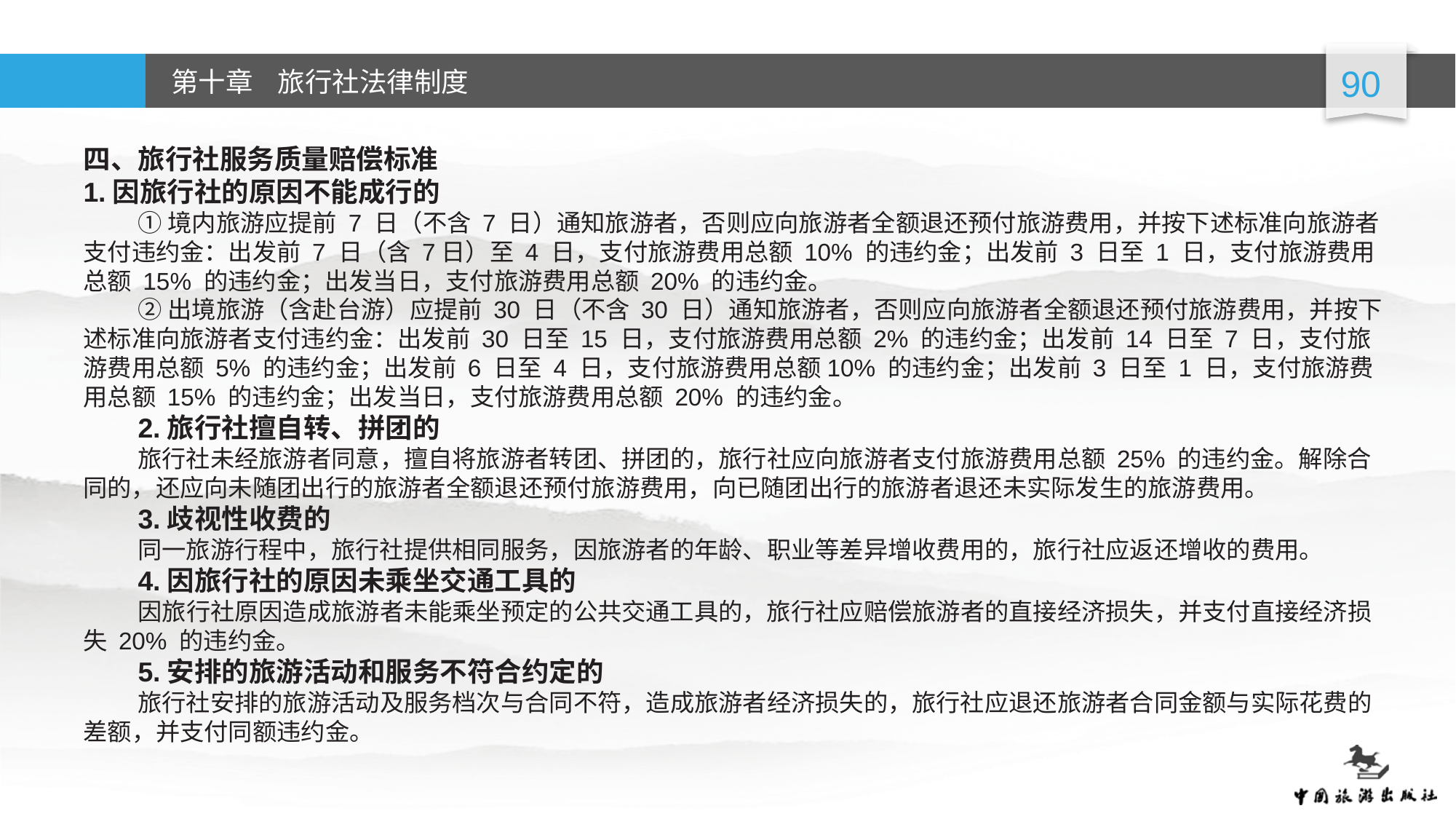

四、旅行社服务质量赔偿标准
1.因旅行社的原因不能成行的
①境内旅游应提前 7 日（不含 7 日）通知旅游者，否则应向旅游者全额退还预付旅游费用，并按下述标准向旅游者支付违约金：出发前 7 日（含 7日）至 4 日，支付旅游费用总额 10% 的违约金；出发前 3 日至 1 日，支付旅游费用总额 15% 的违约金；出发当日，支付旅游费用总额 20% 的违约金。
②出境旅游（含赴台游）应提前 30 日（不含 30 日）通知旅游者，否则应向旅游者全额退还预付旅游费用，并按下述标准向旅游者支付违约金：出发前 30 日至 15 日，支付旅游费用总额 2% 的违约金；出发前 14 日至 7 日，支付旅游费用总额 5% 的违约金；出发前 6 日至 4 日，支付旅游费用总额10% 的违约金；出发前 3 日至 1 日，支付旅游费用总额 15% 的违约金；出发当日，支付旅游费用总额 20% 的违约金。
2.旅行社擅自转、拼团的
旅行社未经旅游者同意，擅自将旅游者转团、拼团的，旅行社应向旅游者支付旅游费用总额 25% 的违约金。解除合同的，还应向未随团出行的旅游者全额退还预付旅游费用，向已随团出行的旅游者退还未实际发生的旅游费用。
3.歧视性收费的
同一旅游行程中，旅行社提供相同服务，因旅游者的年龄、职业等差异增收费用的，旅行社应返还增收的费用。
4.因旅行社的原因未乘坐交通工具的
因旅行社原因造成旅游者未能乘坐预定的公共交通工具的，旅行社应赔偿旅游者的直接经济损失，并支付直接经济损失 20% 的违约金。
5.安排的旅游活动和服务不符合约定的
旅行社安排的旅游活动及服务档次与合同不符，造成旅游者经济损失的，旅行社应退还旅游者合同金额与实际花费的差额，并支付同额违约金。